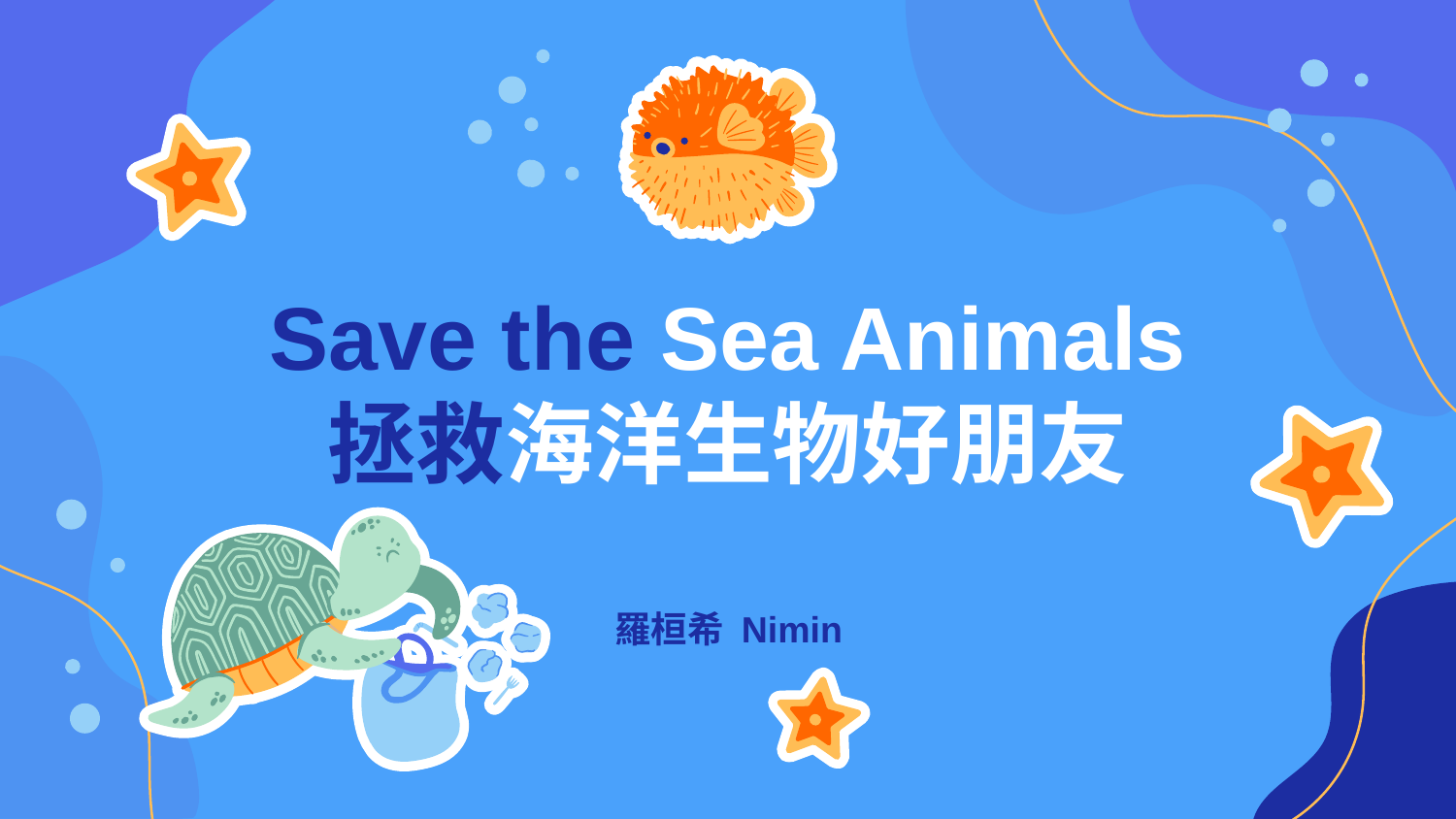

# Save the Sea Animals
拯救海洋生物好朋友

羅桓希 Nimin